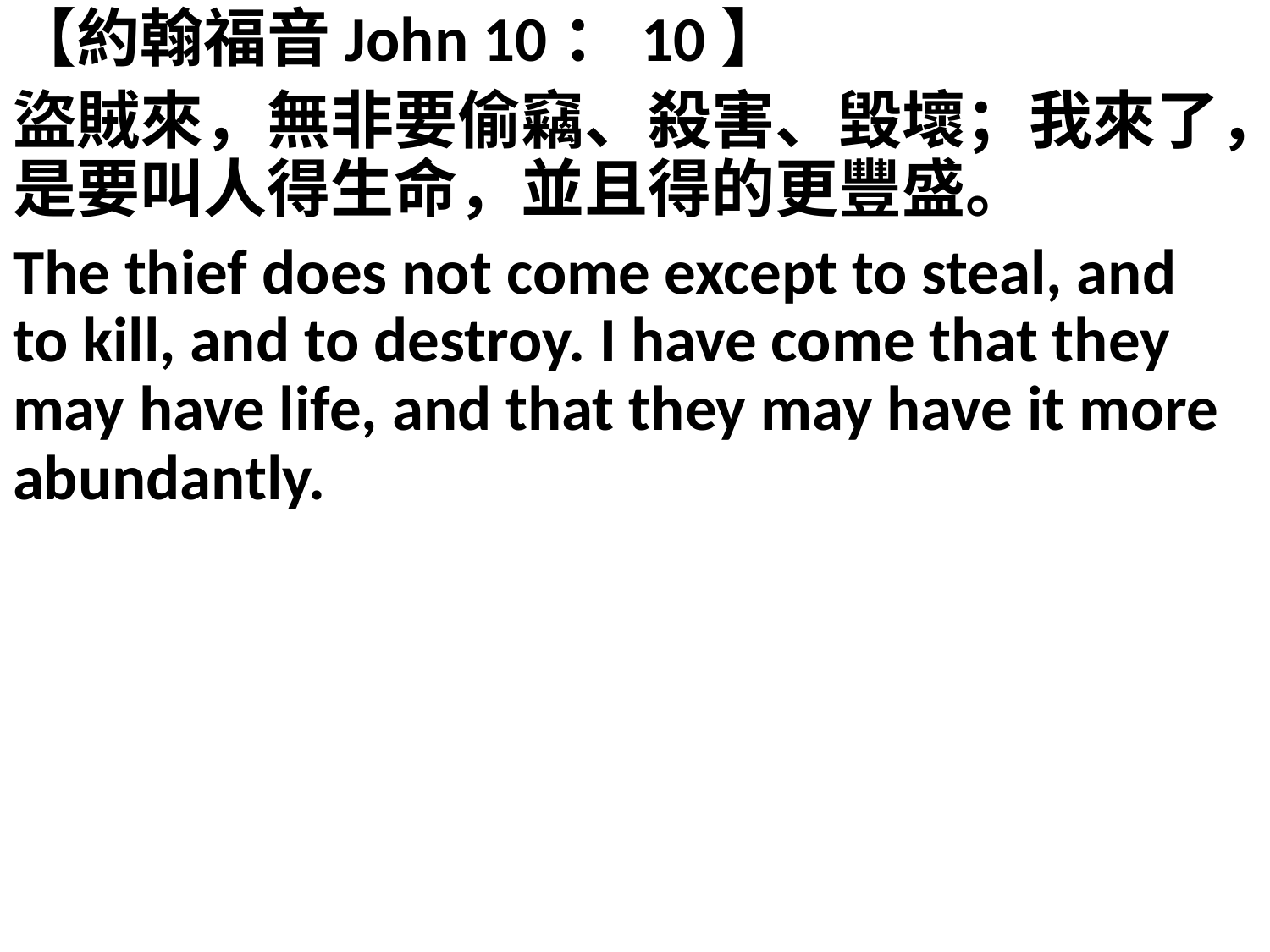

【約翰福音John 10：10】
盜賊來，無非要偷竊、殺害、毀壞；我來了，是要叫人得生命，並且得的更豐盛。
The thief does not come except to steal, and to kill, and to destroy. I have come that they may have life, and that they may have it more abundantly.